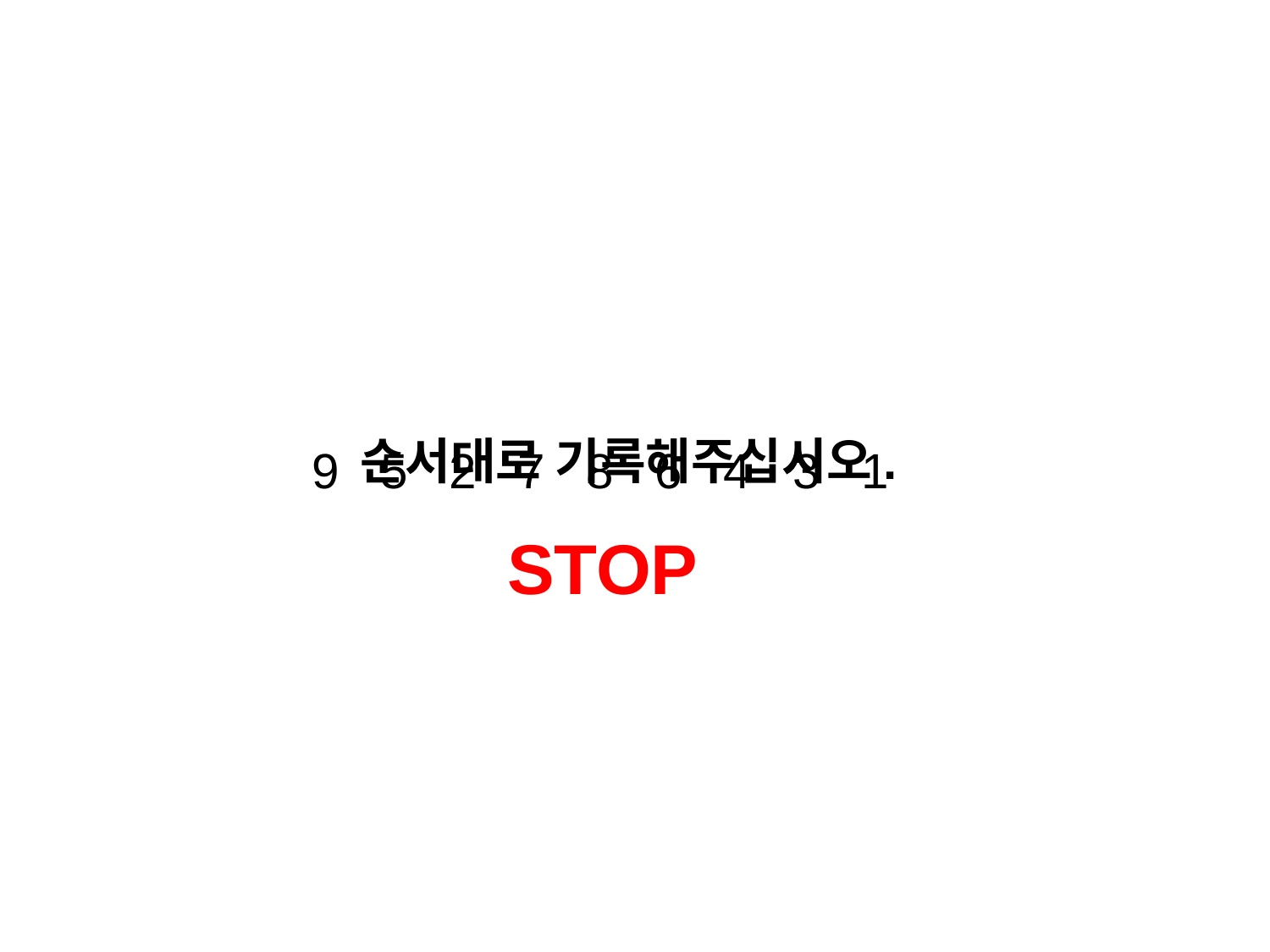

순서대로 기록해주십시오.
9   5   2   7   8   6   4   3   1
STOP